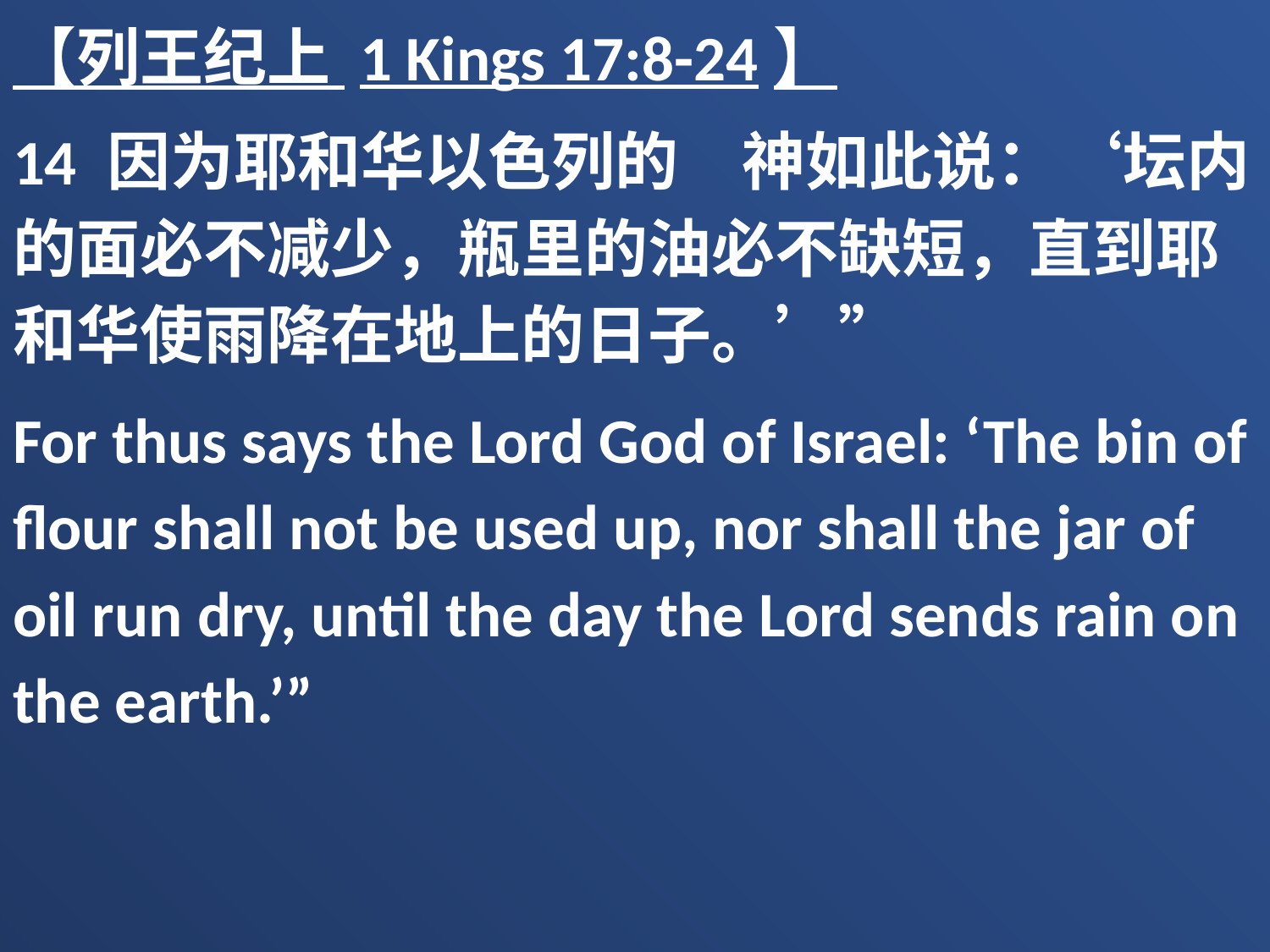

【列王纪上 1 Kings 17:8-24】
14 因为耶和华以色列的　神如此说：‘坛内的面必不减少，瓶里的油必不缺短，直到耶和华使雨降在地上的日子。’”
For thus says the Lord God of Israel: ‘The bin of flour shall not be used up, nor shall the jar of oil run dry, until the day the Lord sends rain on the earth.’”